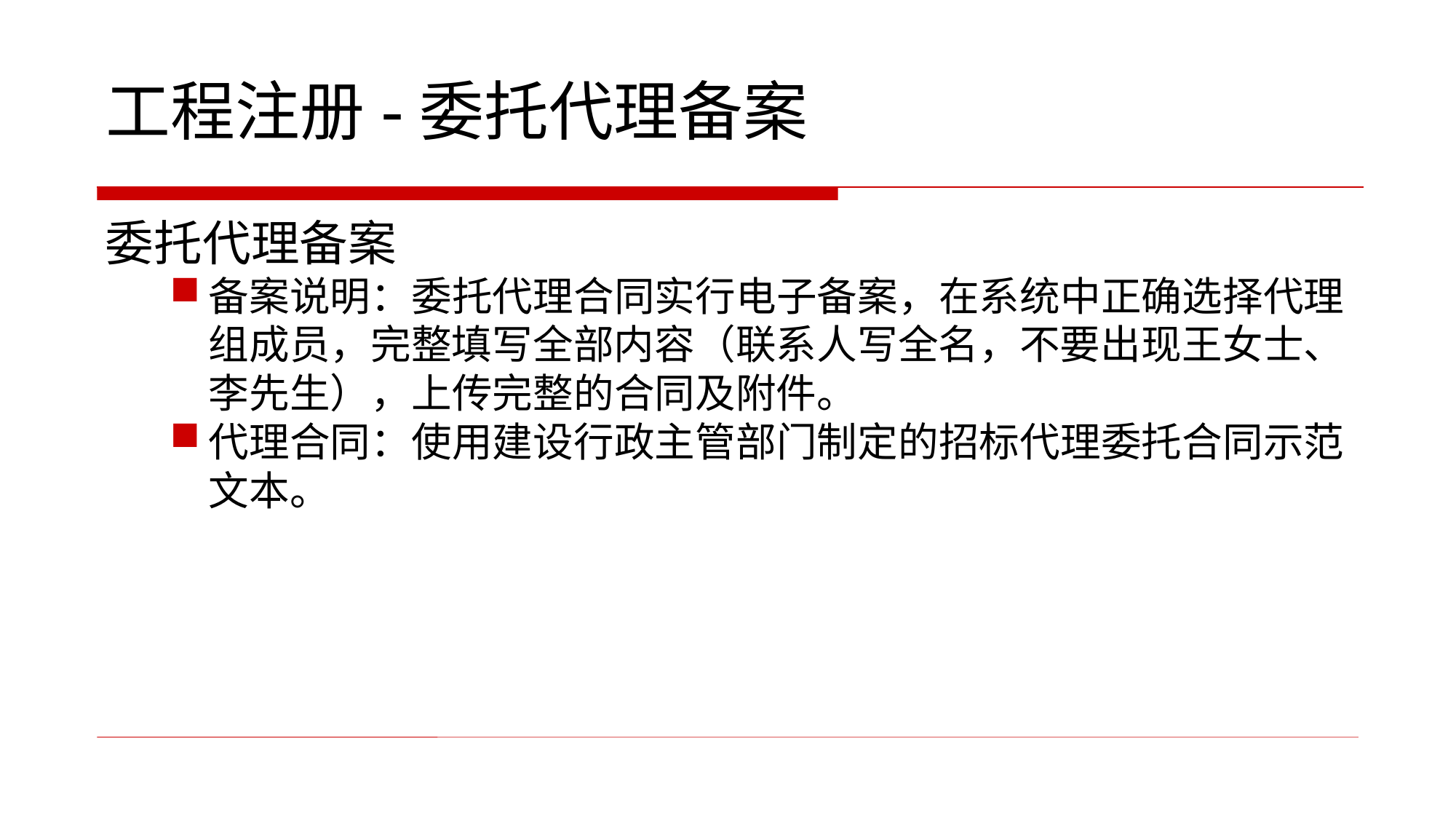

工程注册-委托代理备案
委托代理备案
备案说明：委托代理合同实行电子备案，在系统中正确选择代理组成员，完整填写全部内容（联系人写全名，不要出现王女士、李先生），上传完整的合同及附件。
代理合同：使用建设行政主管部门制定的招标代理委托合同示范文本。